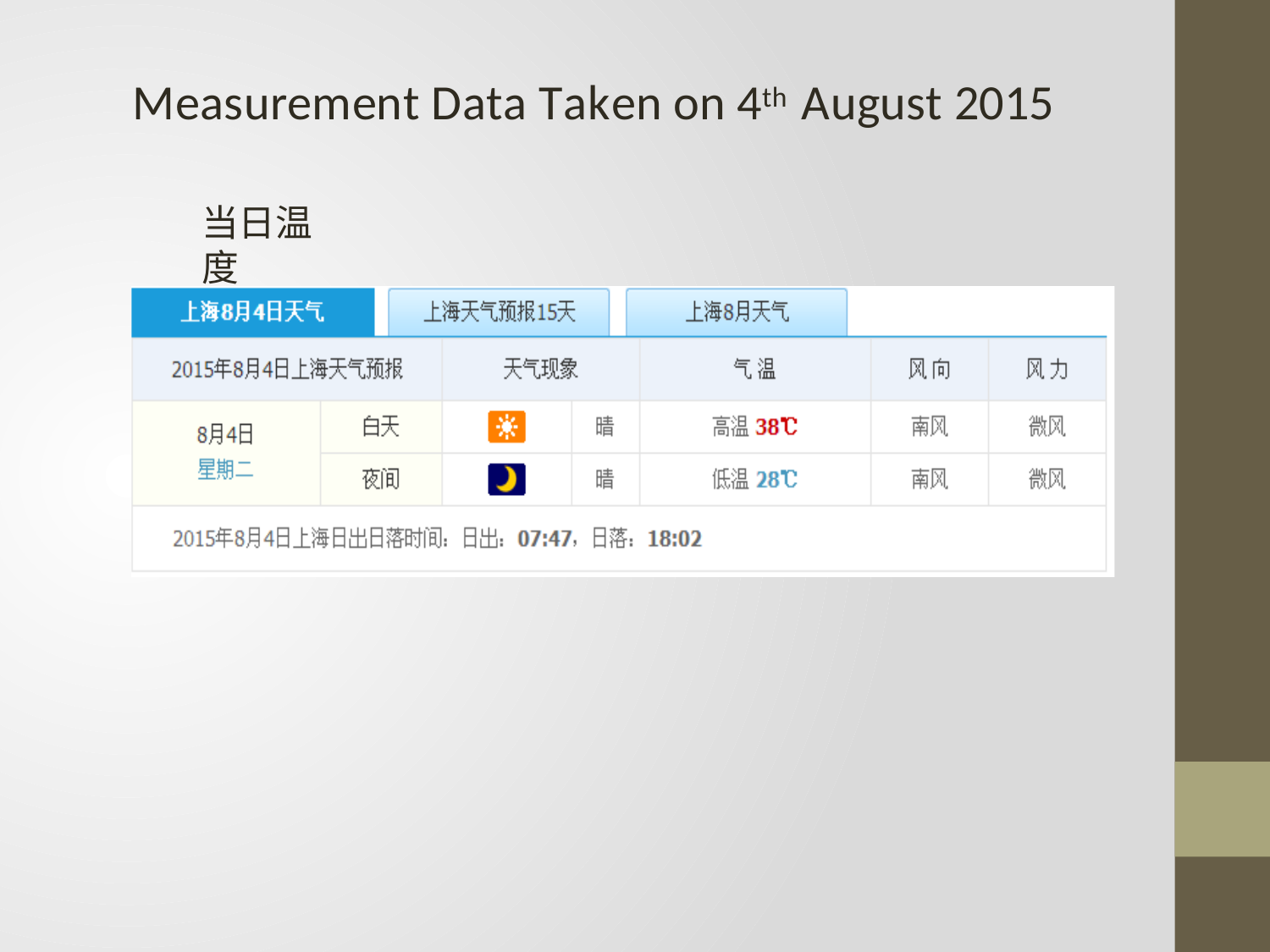

Measurement Data Taken on 4th  August 2015
当日温度